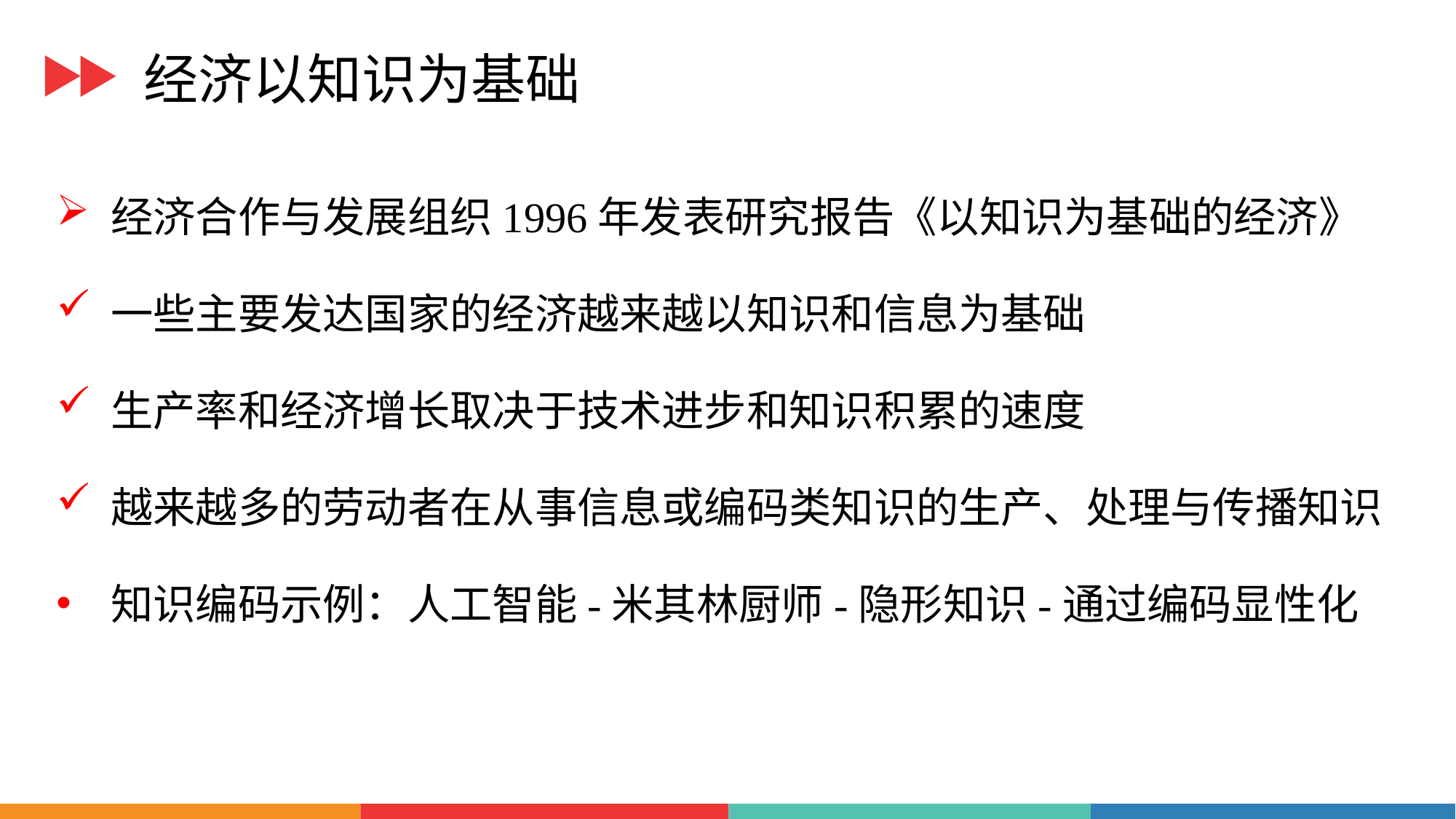

经济以知识为基础

经济合作与发展组织1996年发表研究报告《以知识为基础的经济》
一些主要发达国家的经济越来越以知识和信息为基础
生产率和经济增长取决于技术进步和知识积累的速度
越来越多的劳动者在从事信息或编码类知识的生产、处理与传播知识
知识编码示例：人工智能-米其林厨师-隐形知识-通过编码显性化

11